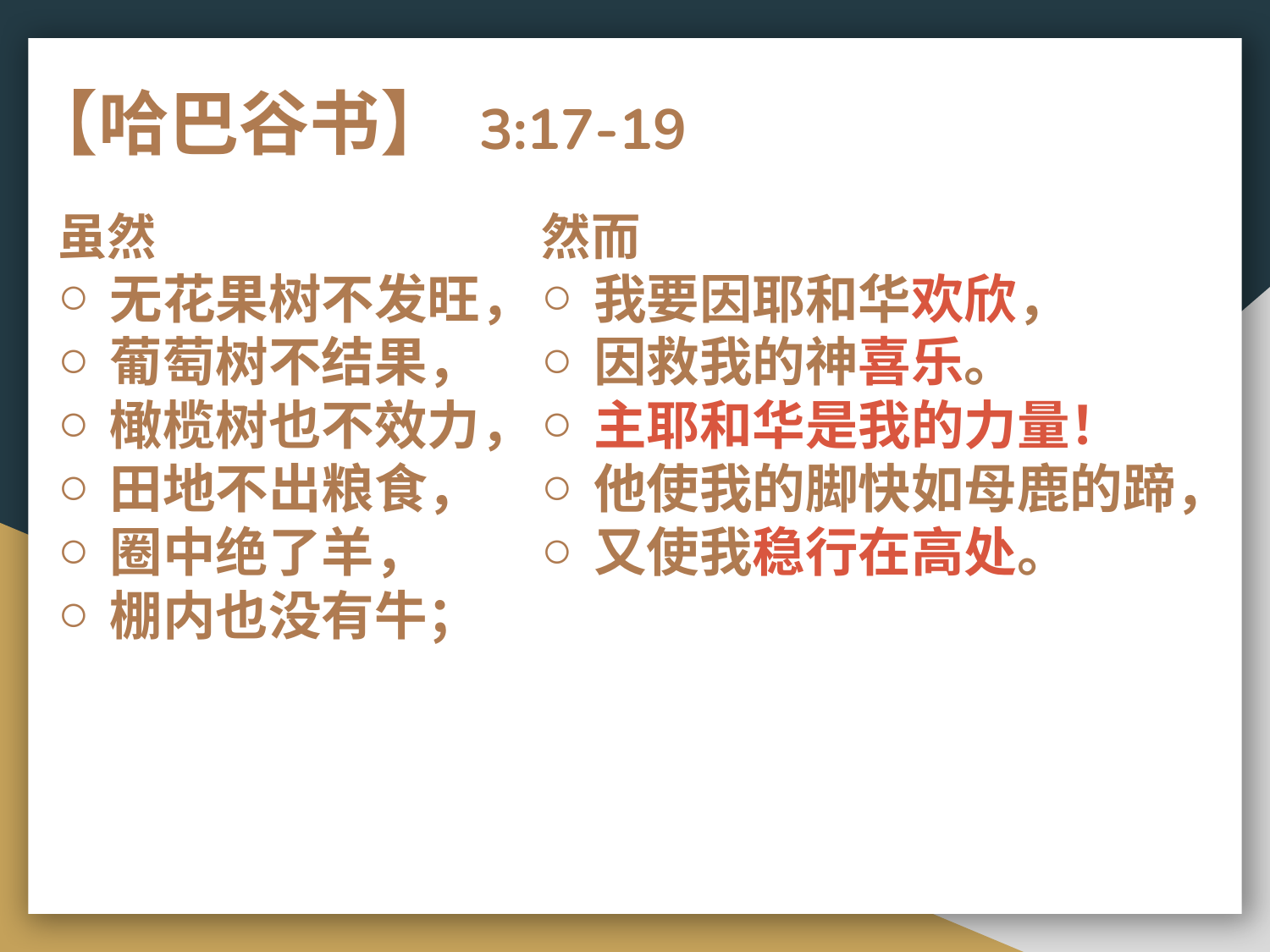

【哈巴谷书】 3:17-19
虽然
无花果树不发旺，
葡萄树不结果，
橄榄树也不效力，
田地不出粮食，
圈中绝了羊，
棚内也没有牛；
然而
我要因耶和华欢欣，
因救我的神喜乐。
主耶和华是我的力量！
他使我的脚快如母鹿的蹄，
又使我稳行在高处。